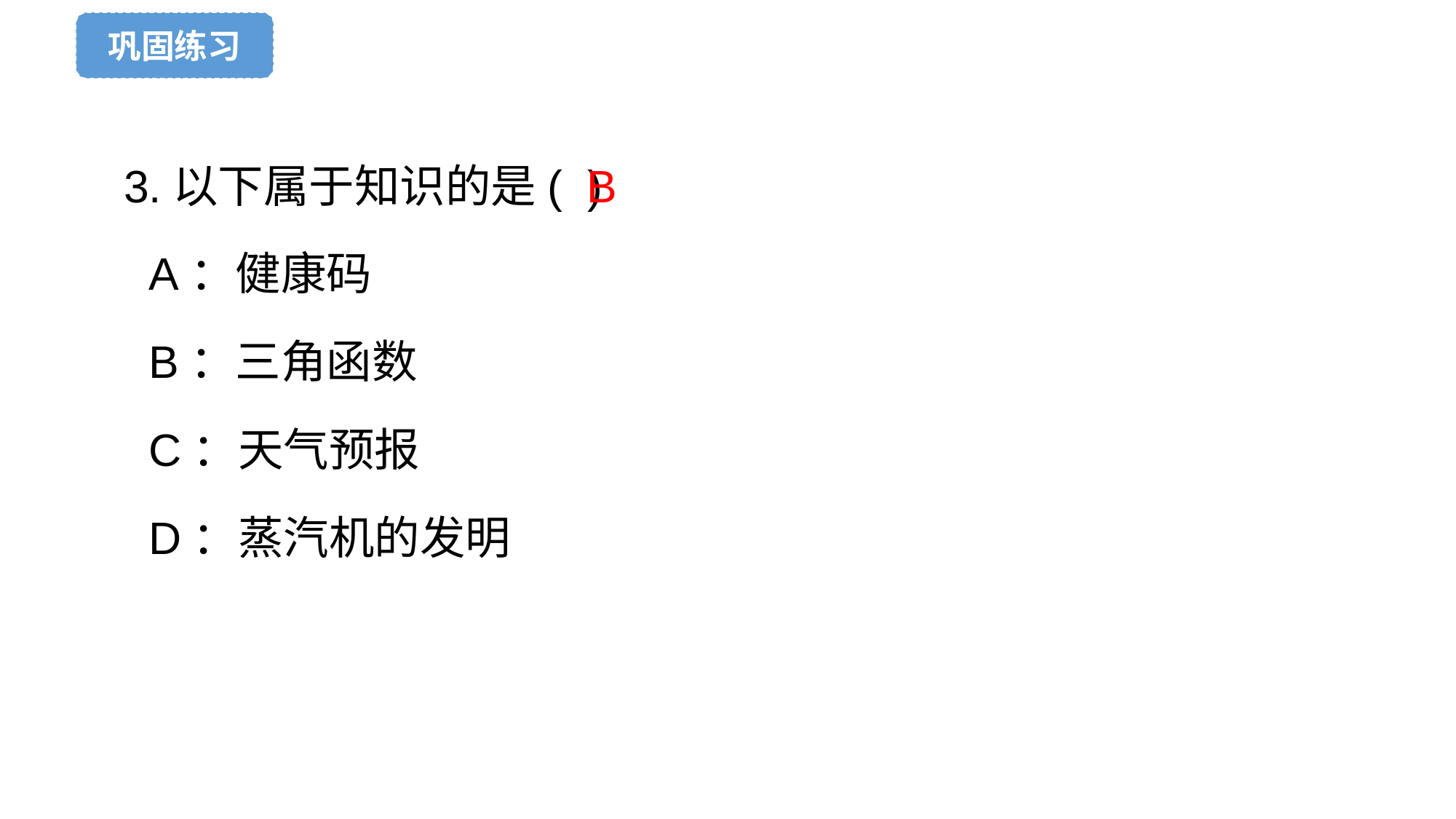

巩固练习
B
  3.以下属于知识的是(  )
    A：健康码
    B：三角函数
    C：天气预报
    D：蒸汽机的发明